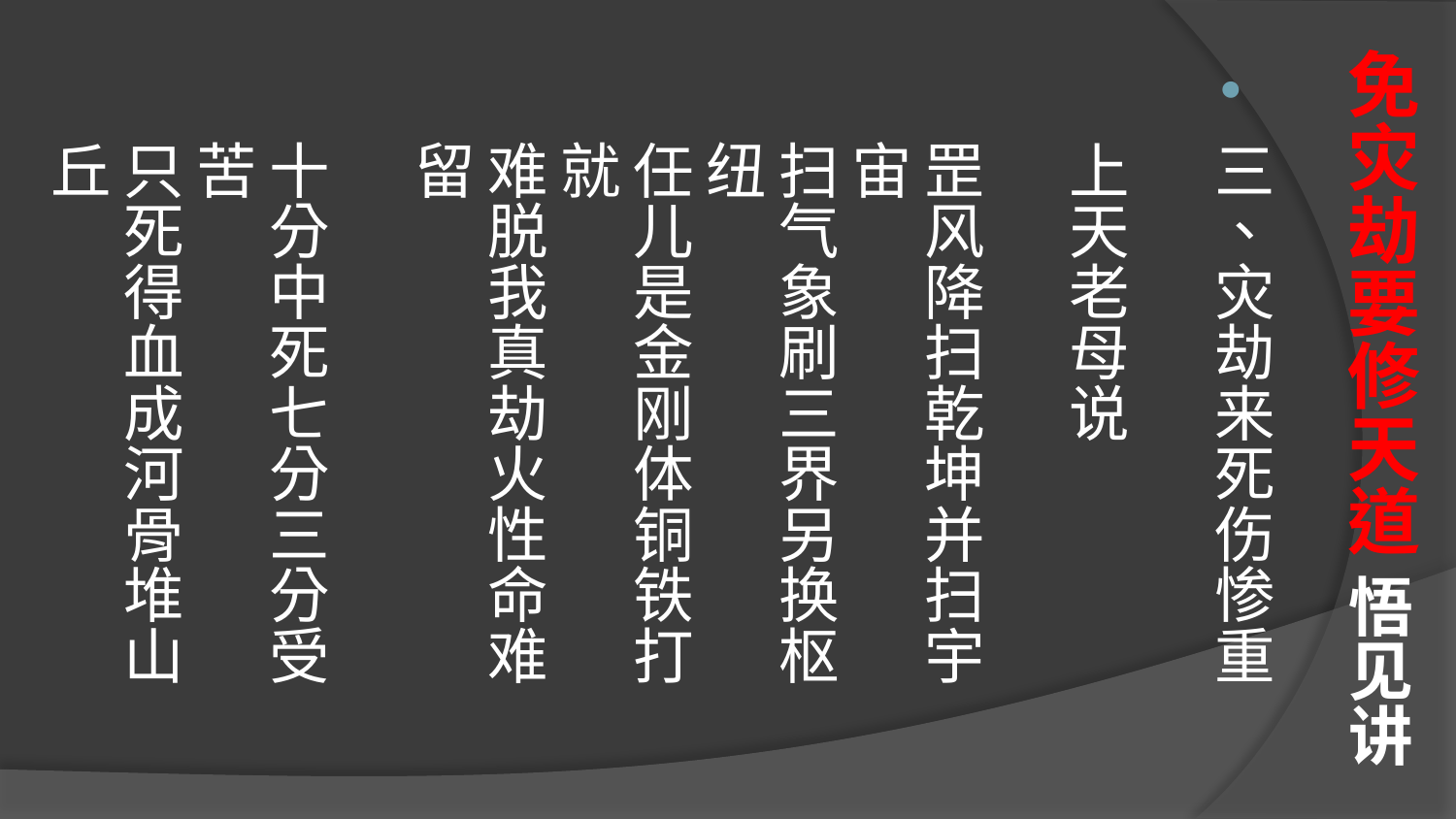

# 免灾劫要修天道 悟见讲
三、灾劫来死伤惨重
上天老母说
罡风降扫乾坤并扫宇宙
扫气象刷三界另换枢纽
任儿是金刚体铜铁打就
难脱我真劫火性命难留
十分中死七分三分受苦
只死得血成河骨堆山丘